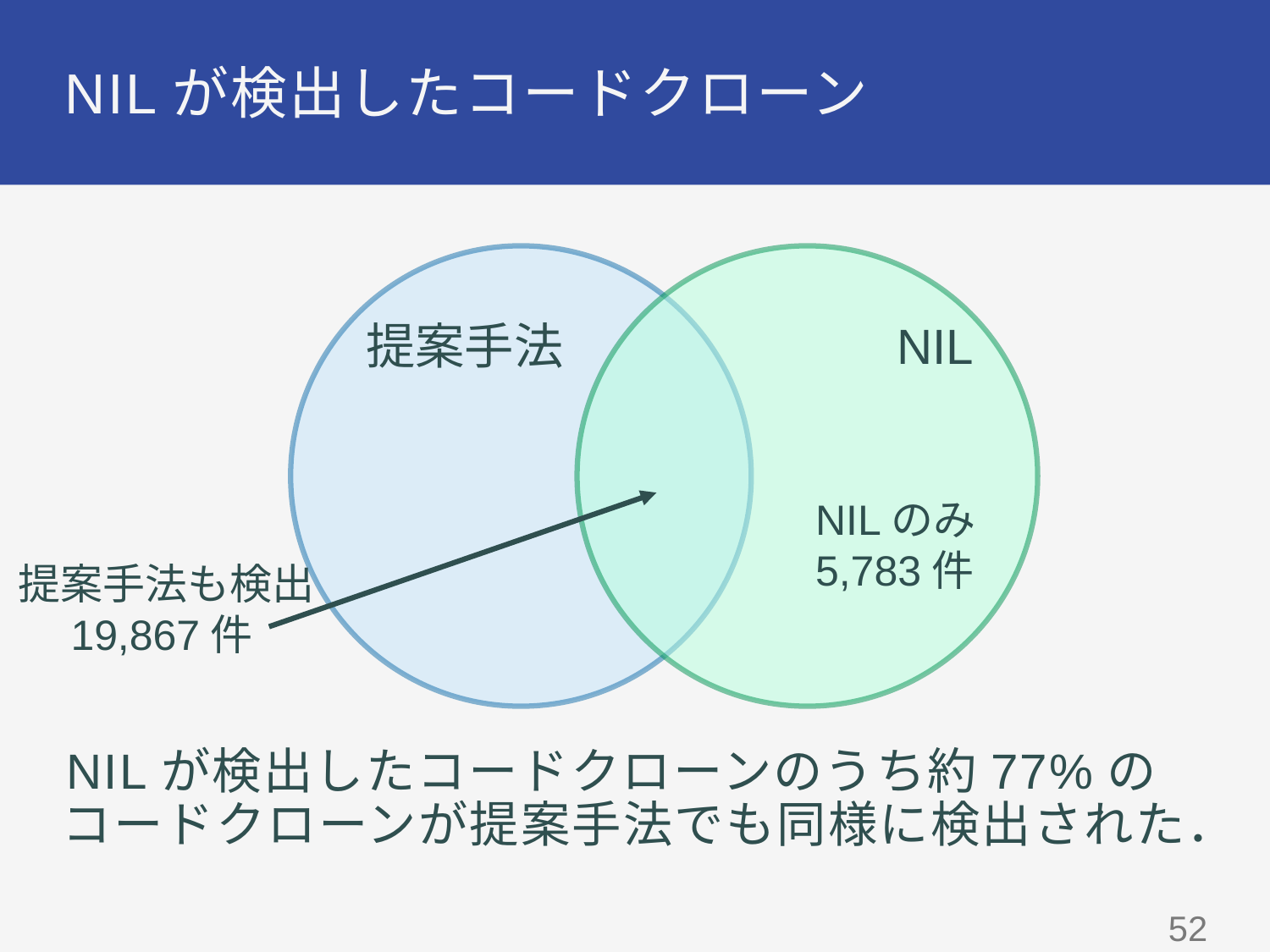

# NILが検出したコードクローン

提案手法
NIL
| 種類 | 件数 |
| --- | --- |
| 提案手法も検出した コードクローン | 19,867 |
| 提案手法では検出されない コードクローン | 5,783 |
NILのみ
5,783件
提案手法も検出
　19,867件
NILが検出したコードクローンのうち約77%の
コードクローンが提案手法でも同様に検出された．
52